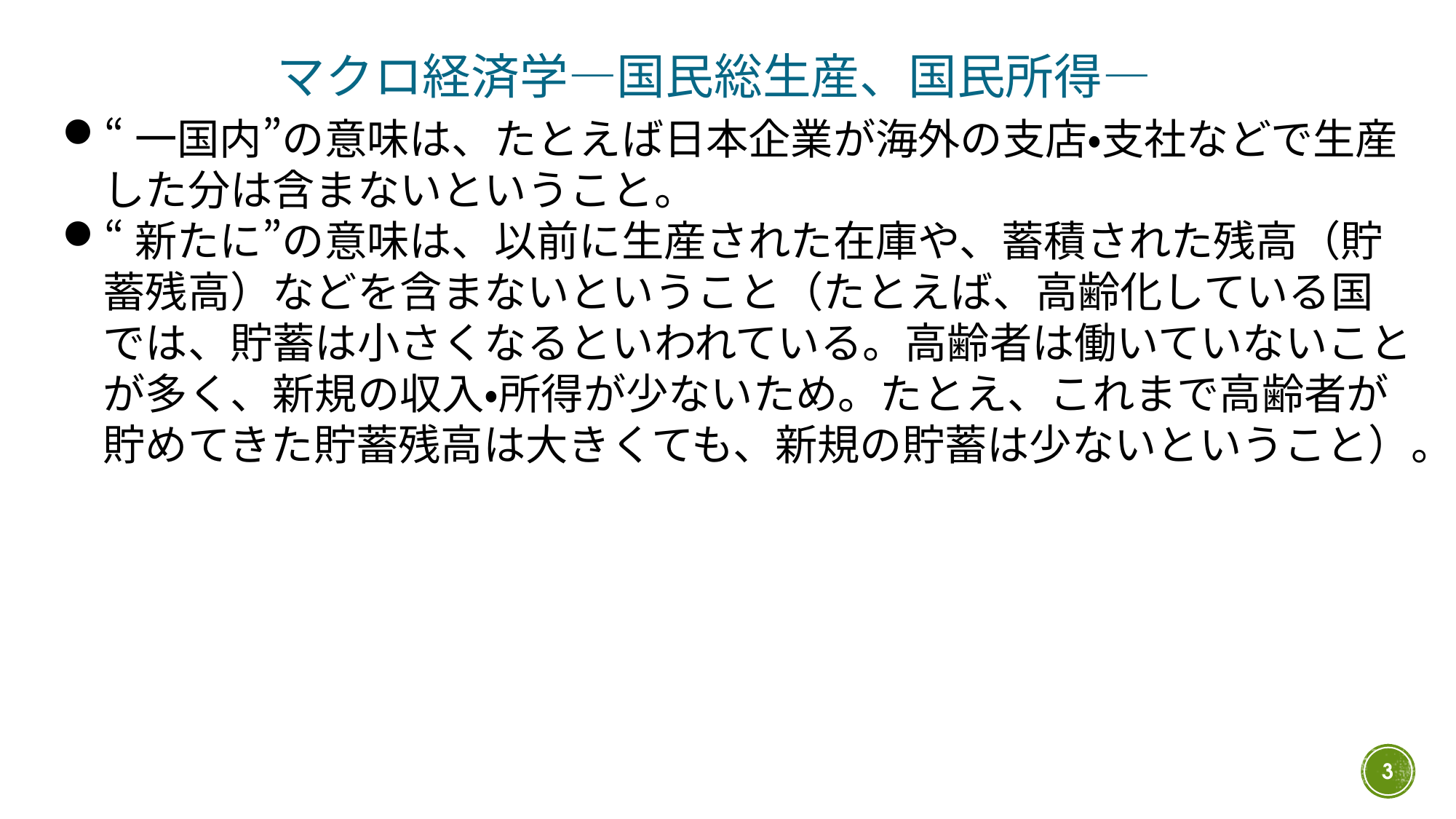

マクロ経済学―国民総生産、国民所得―
“一国内”の意味は、たとえば日本企業が海外の支店・支社などで生産した分は含まないということ。
“新たに”の意味は、以前に生産された在庫や、蓄積された残高（貯蓄残高）などを含まないということ（たとえば、高齢化している国では、貯蓄は小さくなるといわれている。高齢者は働いていないことが多く、新規の収入・所得が少ないため。たとえ、これまで高齢者が貯めてきた貯蓄残高は大きくても、新規の貯蓄は少ないということ）。
3